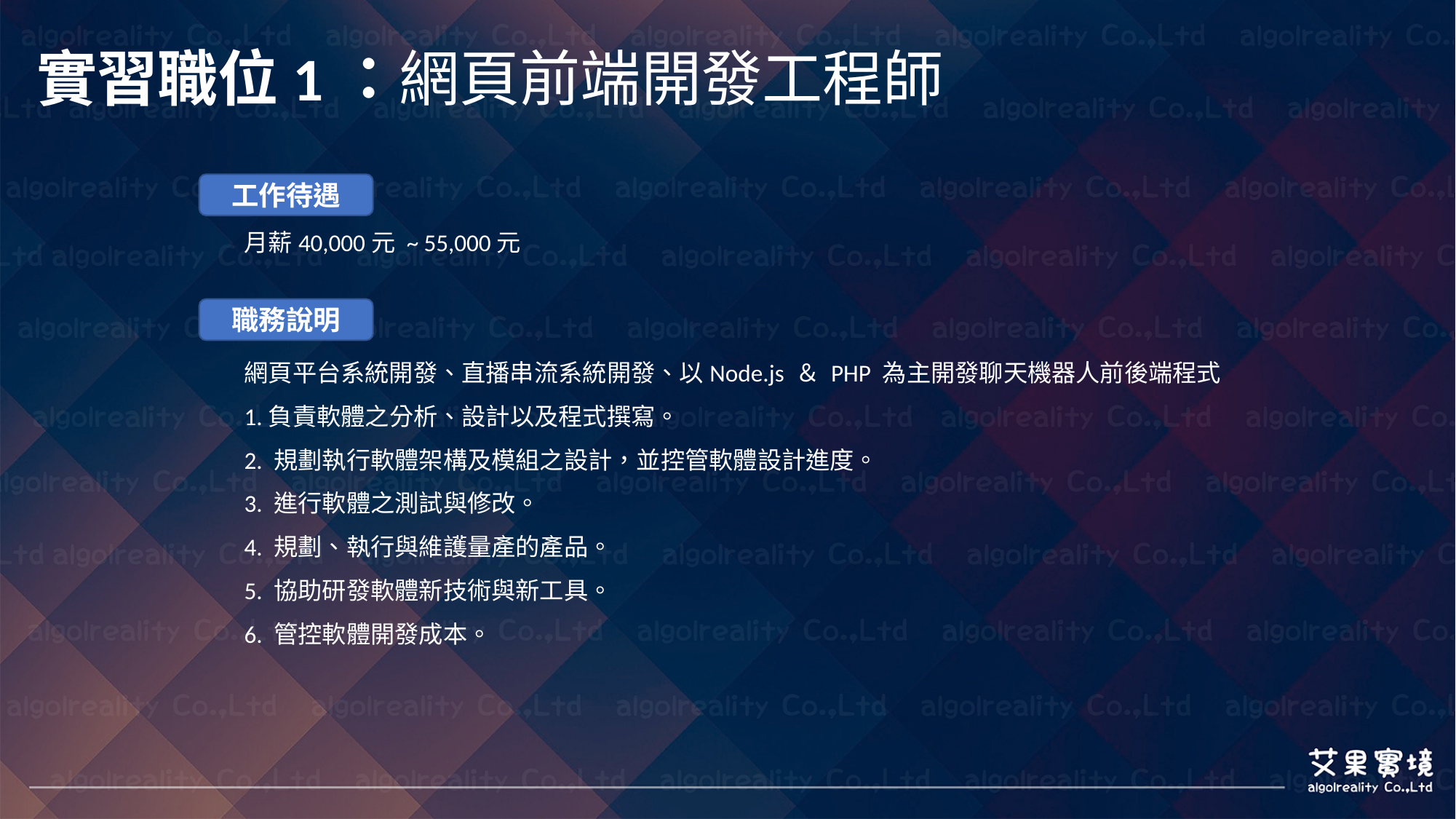

# 實習職位1：網頁前端開發工程師
工作待遇
月薪40,000元 ~ 55,000元

網頁平台系統開發、直播串流系統開發、以Node.js ＆ PHP 為主開發聊天機器人前後端程式
1.負責軟體之分析、設計以及程式撰寫。
2. 規劃執行軟體架構及模組之設計，並控管軟體設計進度。
3. 進行軟體之測試與修改。
4. 規劃、執行與維護量產的產品。
5. 協助研發軟體新技術與新工具。
6. 管控軟體開發成本。
職務說明